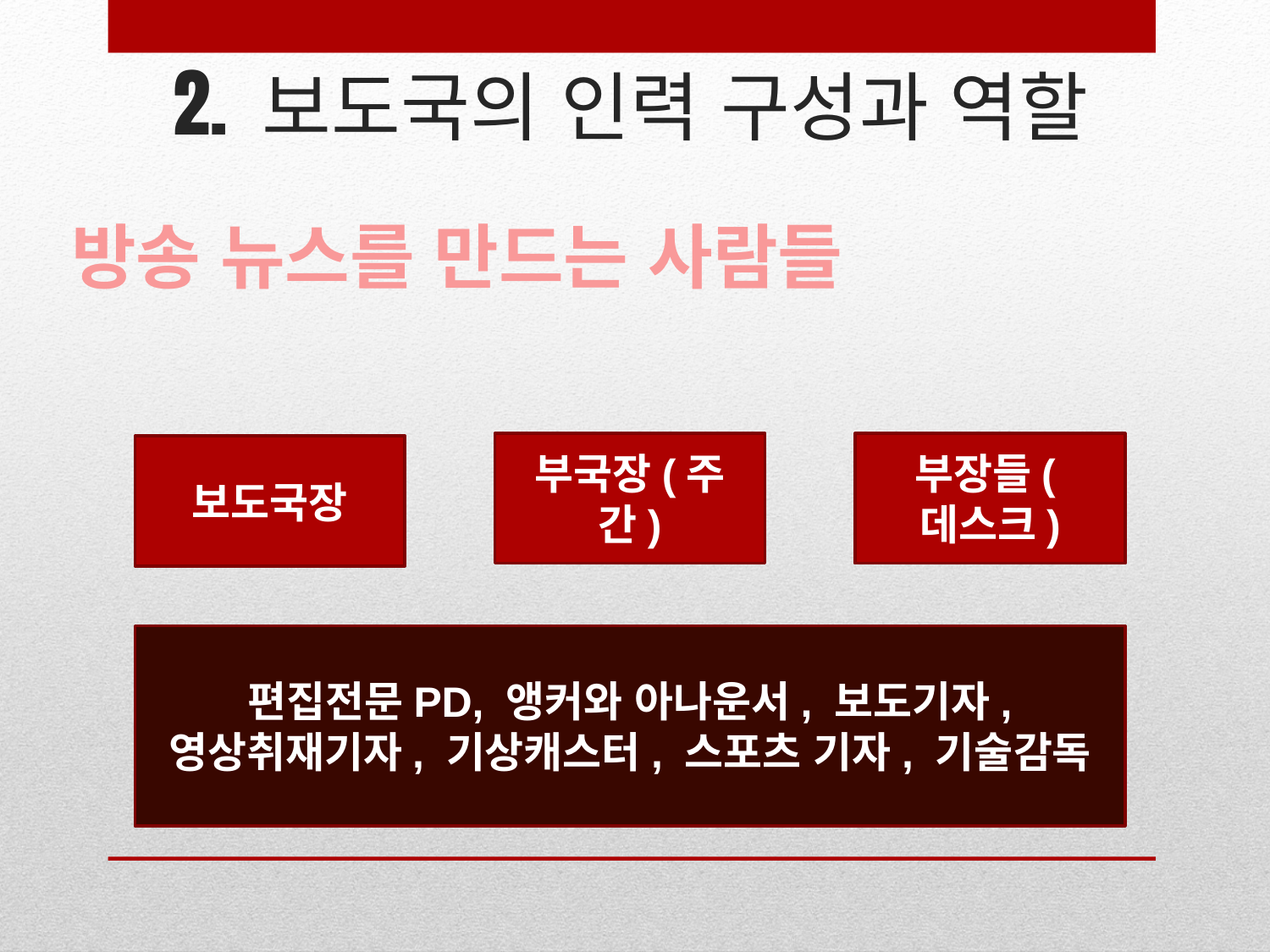

# 2. 보도국의 인력 구성과 역할

방송 뉴스를 만드는 사람들
부국장(주간)
부장들(데스크)
보도국장
편집전문PD, 앵커와 아나운서, 보도기자, 영상취재기자, 기상캐스터, 스포츠 기자, 기술감독